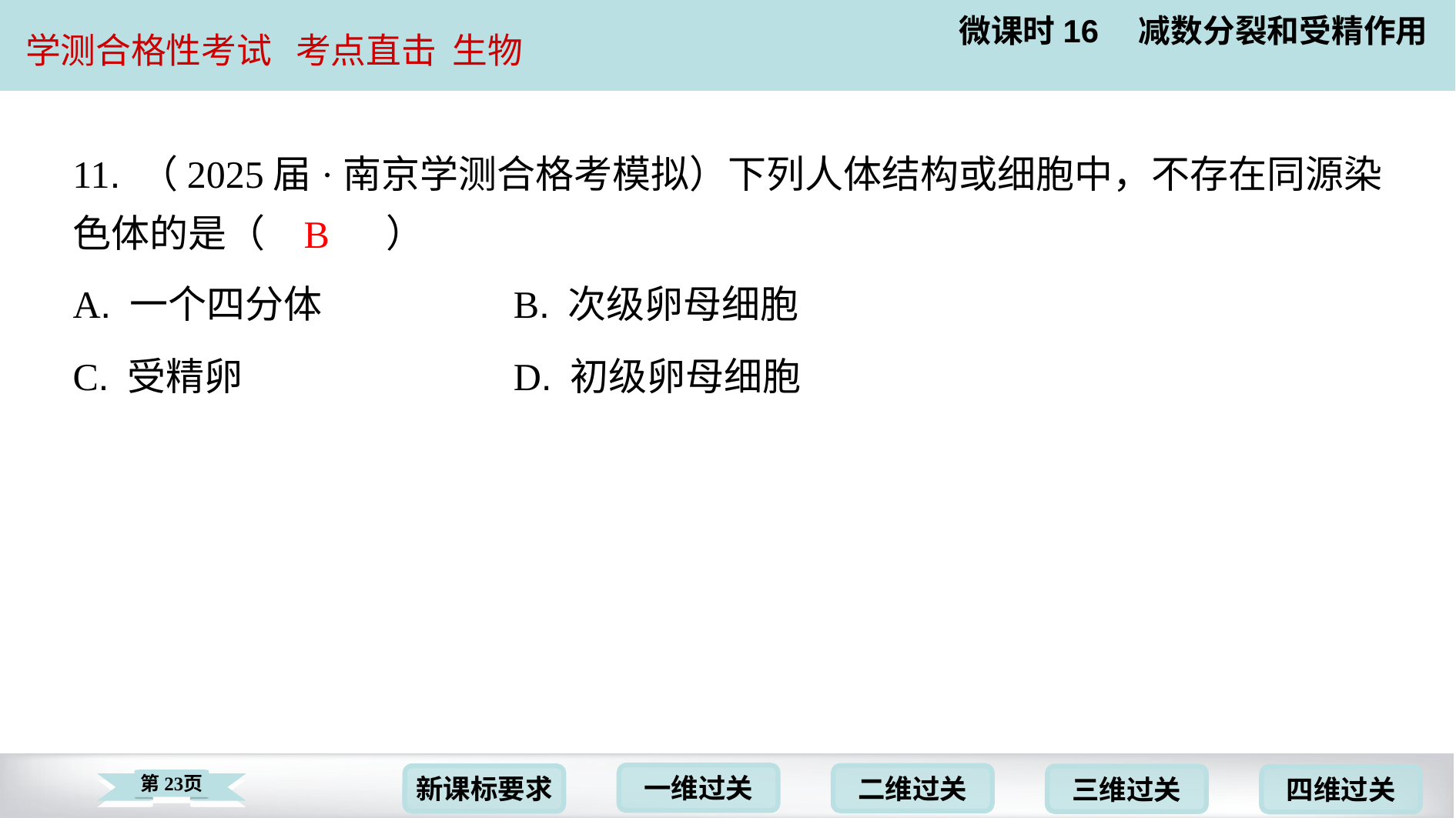

11. （2025届·南京学测合格考模拟）下列人体结构或细胞中，不存在同源染
色体的是（　B　）
B
| A. 一个四分体 | B. 次级卵母细胞 |
| --- | --- |
| C. 受精卵 | D. 初级卵母细胞 |